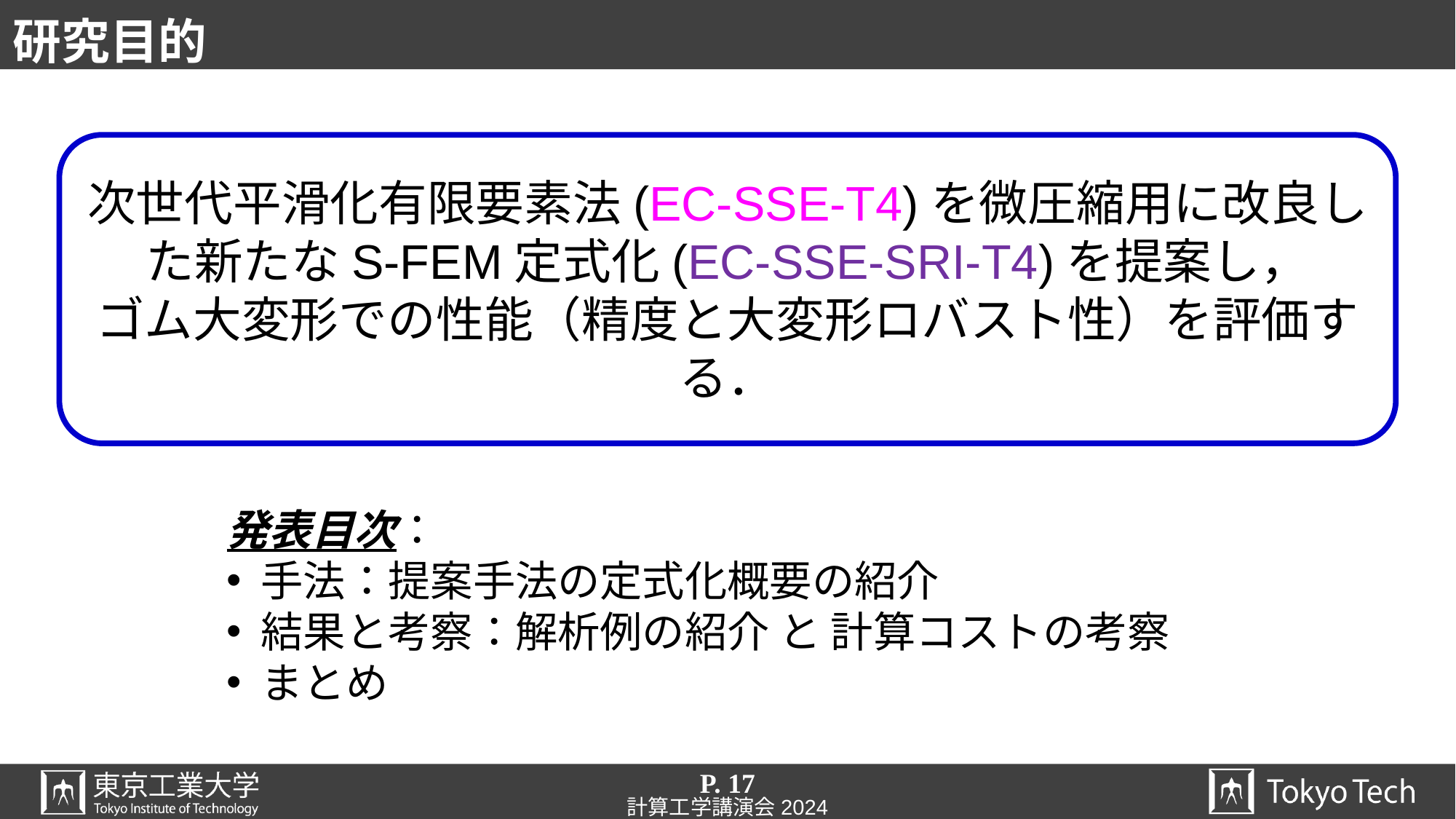

# 研究目的
次世代平滑化有限要素法(EC-SSE-T4)を微圧縮用に改良した新たなS-FEM定式化(EC-SSE-SRI-T4)を提案し，
ゴム大変形での性能（精度と大変形ロバスト性）を評価する．
発表目次：
手法：提案手法の定式化概要の紹介
結果と考察：解析例の紹介 と 計算コストの考察
まとめ
P. 17